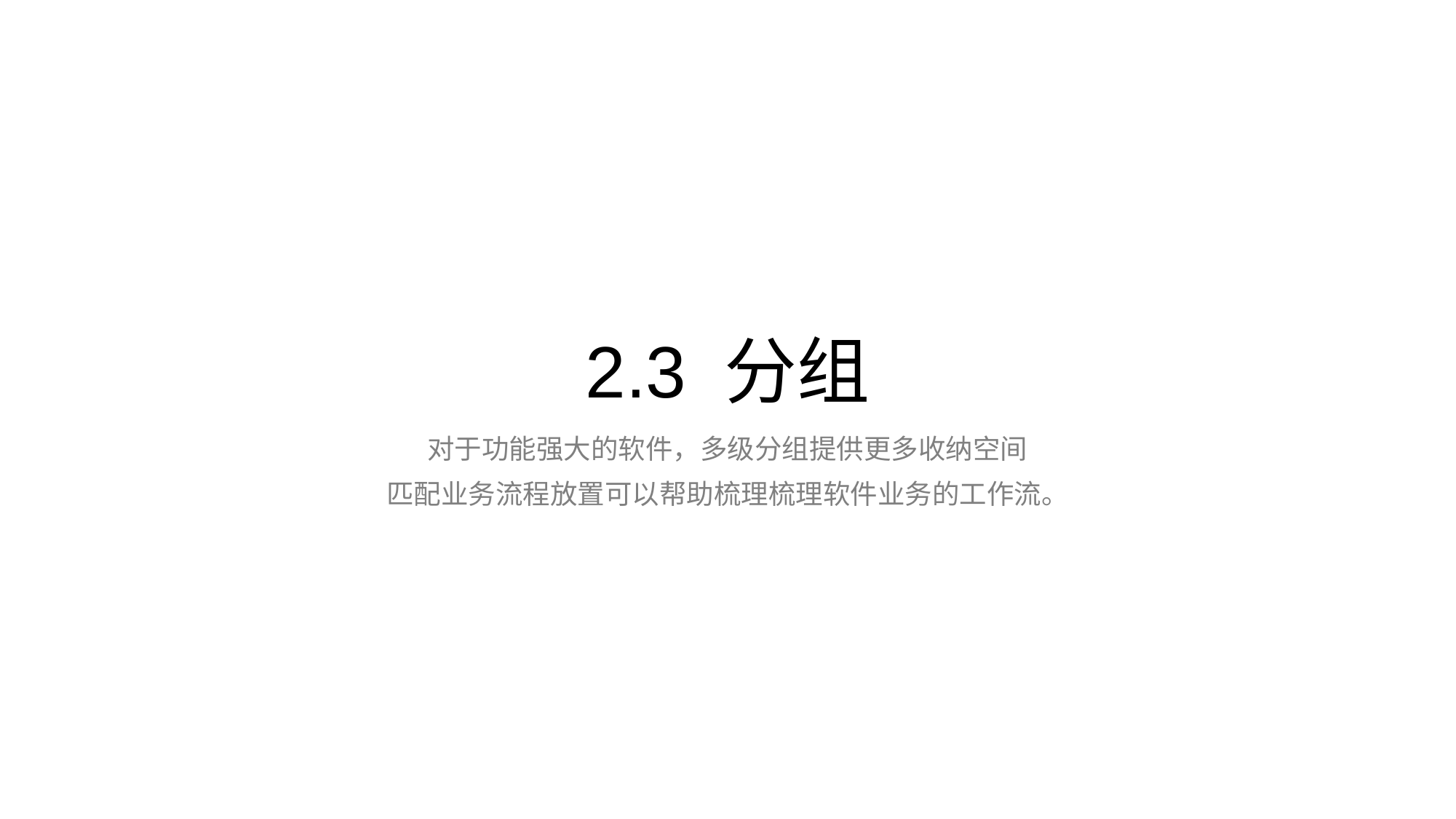

# 2.3 分组
对于功能强大的软件，多级分组提供更多收纳空间
匹配业务流程放置可以帮助梳理梳理软件业务的工作流。